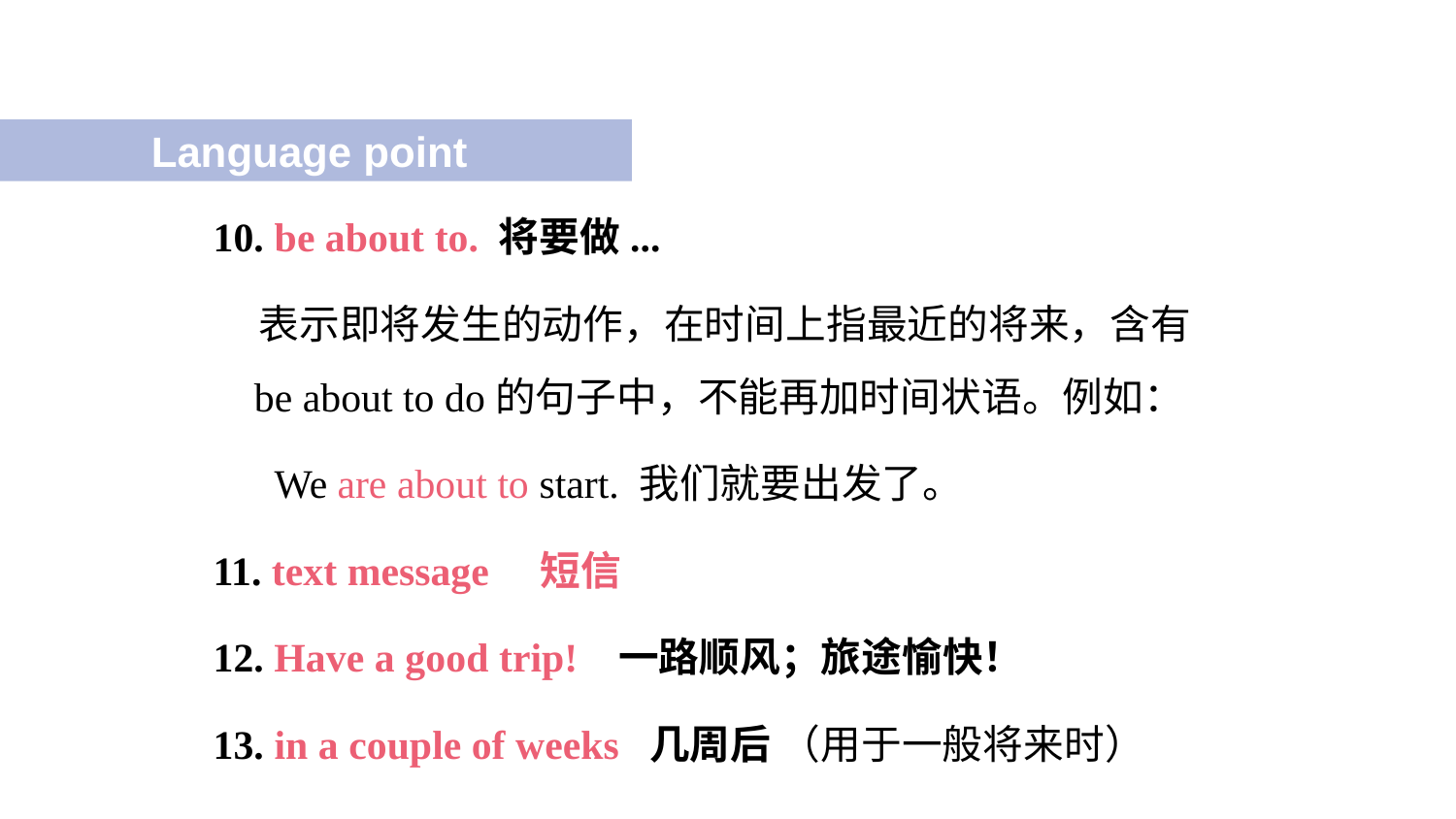

Language point
10. be about to. 将要做...
    表示即将发生的动作，在时间上指最近的将来，含有be about to do的句子中，不能再加时间状语。例如：
      We are about to start. 我们就要出发了。
11. text message    短信
12. Have a good trip!   一路顺风；旅途愉快！
13. in a couple of weeks  几周后 （用于一般将来时）